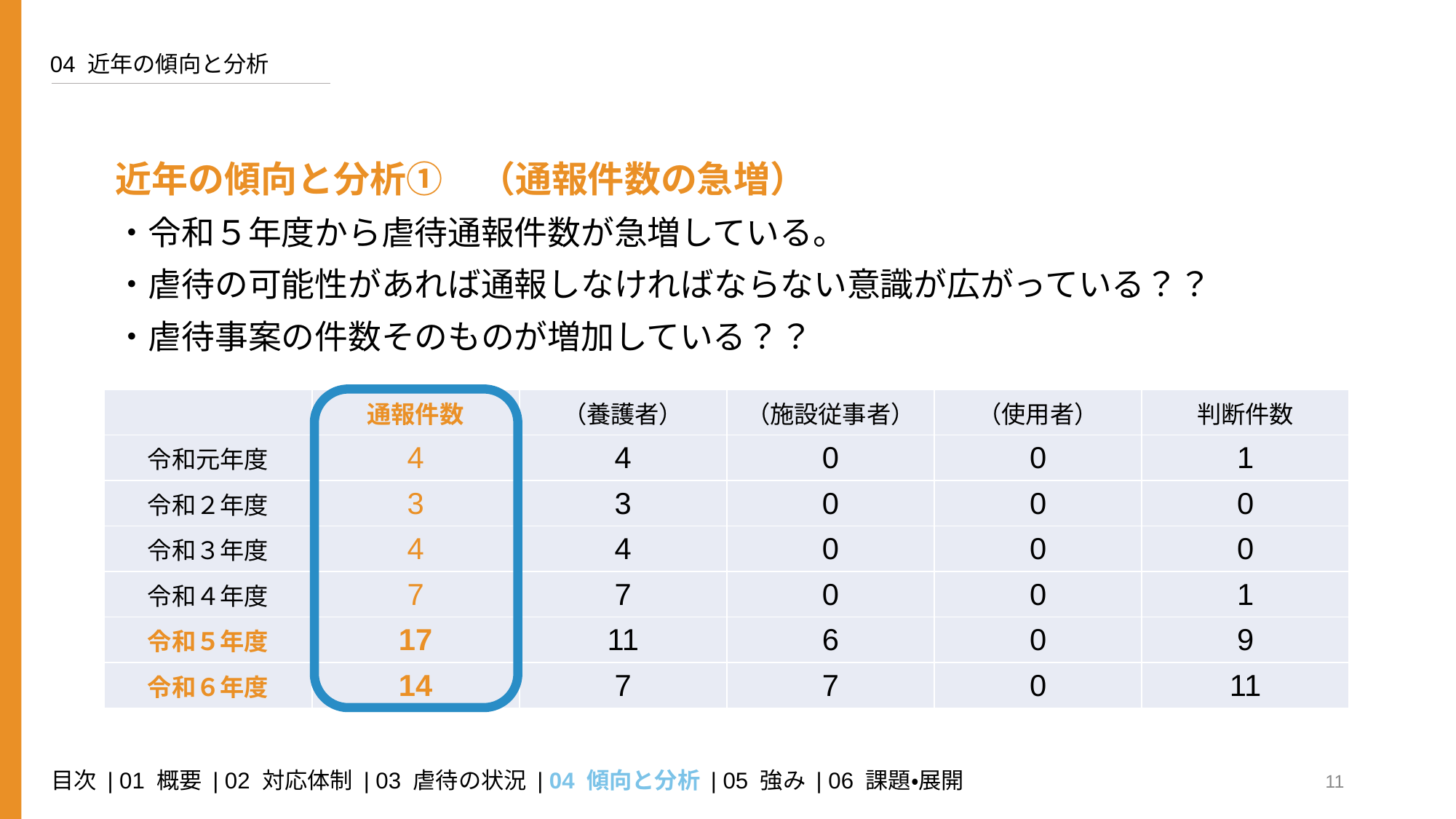

04 近年の傾向と分析
近年の傾向と分析➀　（通報件数の急増）
・令和５年度から虐待通報件数が急増している。
・虐待の可能性があれば通報しなければならない意識が広がっている？？
・虐待事案の件数そのものが増加している？？

|  | 通報件数 | （養護者） | （施設従事者） | （使用者） | 判断件数 |
| --- | --- | --- | --- | --- | --- |
| 令和元年度 | 4 | 4 | 0 | 0 | 1 |
| 令和２年度 | 3 | 3 | 0 | 0 | 0 |
| 令和３年度 | 4 | 4 | 0 | 0 | 0 |
| 令和４年度 | 7 | 7 | 0 | 0 | 1 |
| 令和５年度 | 17 | 11 | 6 | 0 | 9 |
| 令和６年度 | 14 | 7 | 7 | 0 | 11 |
11
 目次 | 01 概要 | 02 対応体制 | 03 虐待の状況 | 04 傾向と分析 | 05 強み | 06 課題・展開